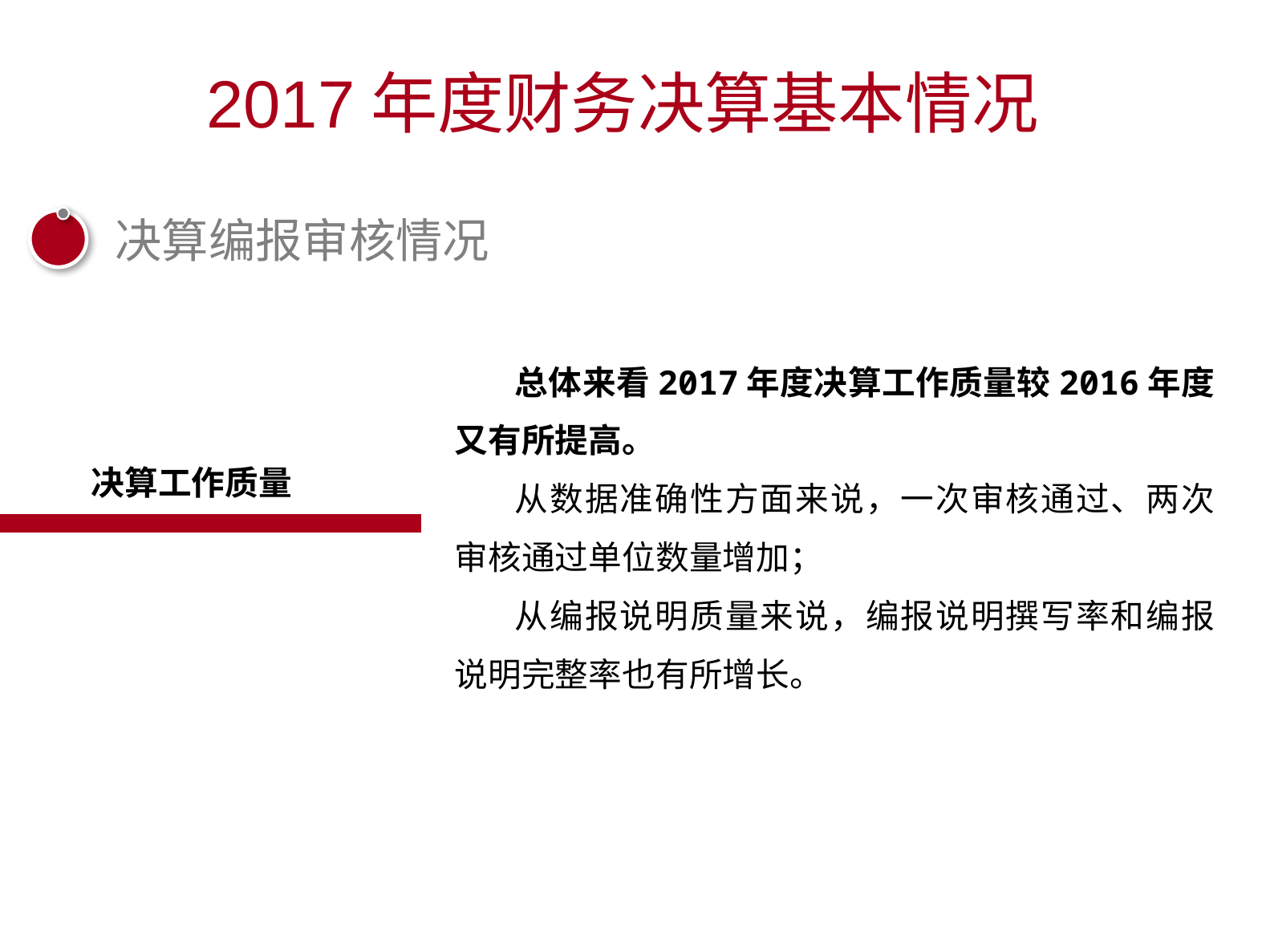

2017年度财务决算基本情况

决算编报审核情况
总体来看2017年度决算工作质量较2016年度又有所提高。
从数据准确性方面来说，一次审核通过、两次审核通过单位数量增加；
从编报说明质量来说，编报说明撰写率和编报说明完整率也有所增长。
决算工作质量